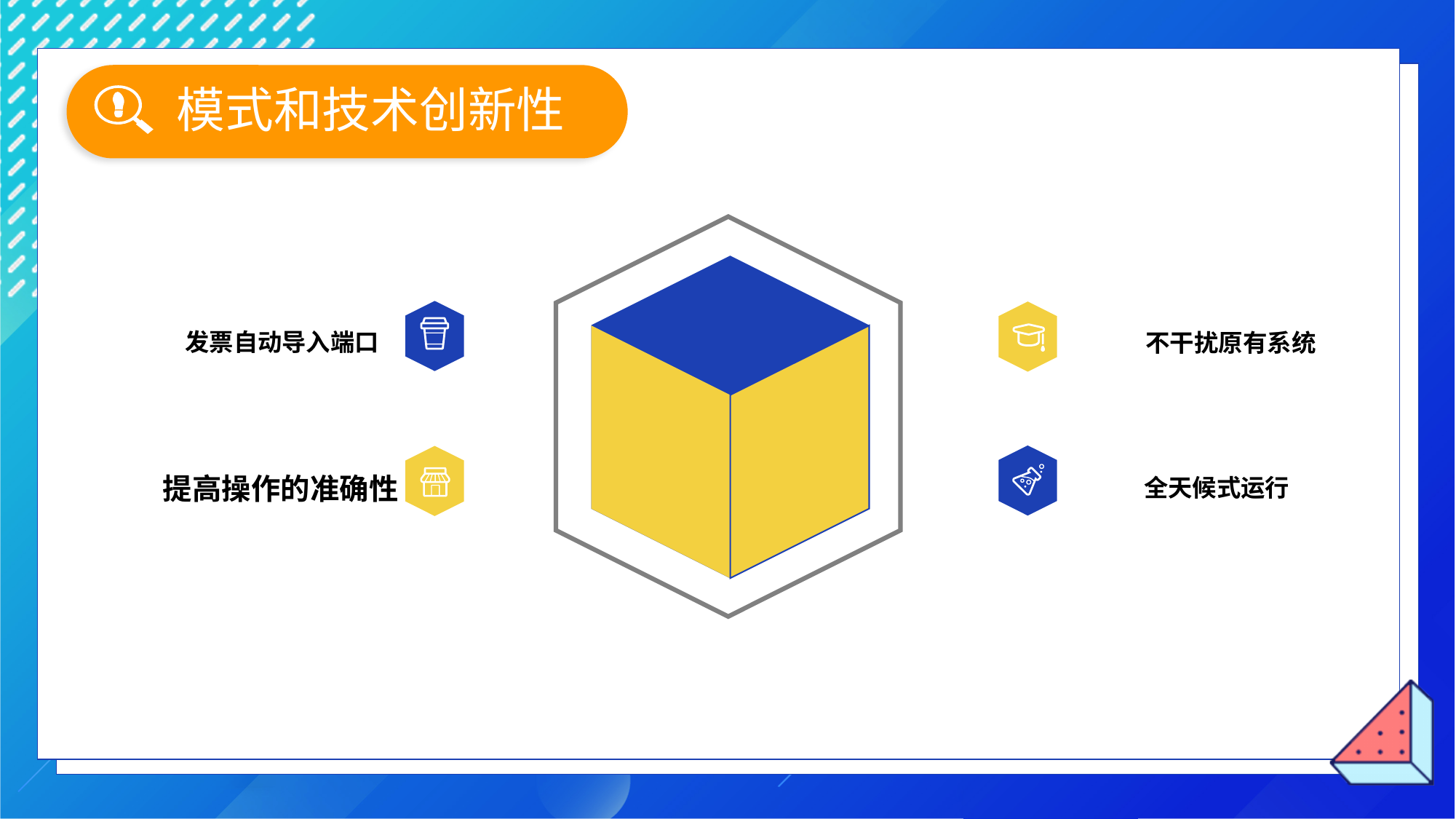

模式和技术创新性

发票自动导入端口
不干扰原有系统

全天候式运行

提高操作的准确性